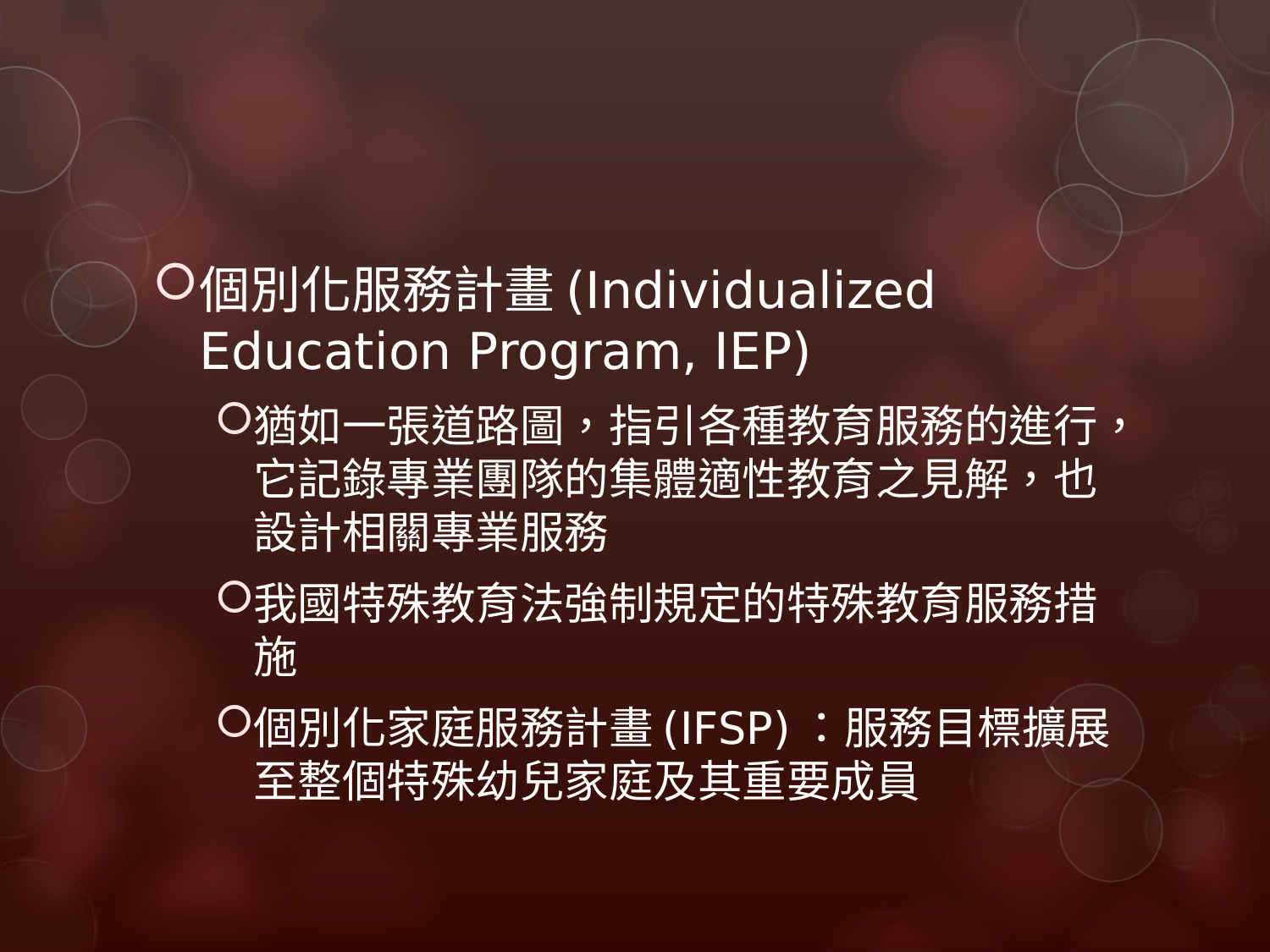

#
個別化服務計畫(Individualized Education Program, IEP)
猶如一張道路圖，指引各種教育服務的進行，它記錄專業團隊的集體適性教育之見解，也設計相關專業服務
我國特殊教育法強制規定的特殊教育服務措施
個別化家庭服務計畫(IFSP)：服務目標擴展至整個特殊幼兒家庭及其重要成員